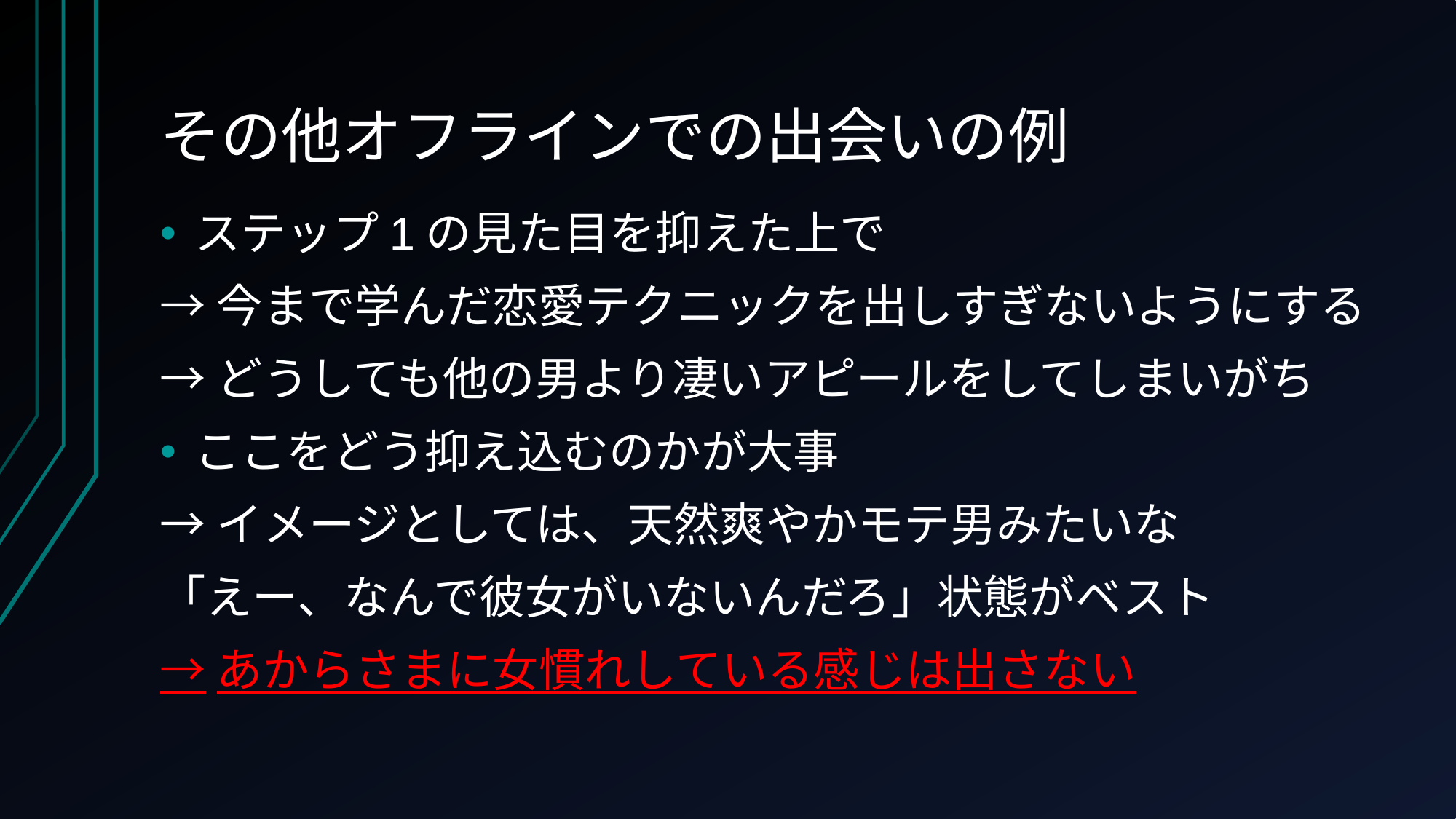

# その他オフラインでの出会いの例
ステップ1の見た目を抑えた上で
→今まで学んだ恋愛テクニックを出しすぎないようにする
→どうしても他の男より凄いアピールをしてしまいがち
ここをどう抑え込むのかが大事
→イメージとしては、天然爽やかモテ男みたいな
「えー、なんで彼女がいないんだろ」状態がベスト
→あからさまに女慣れしている感じは出さない